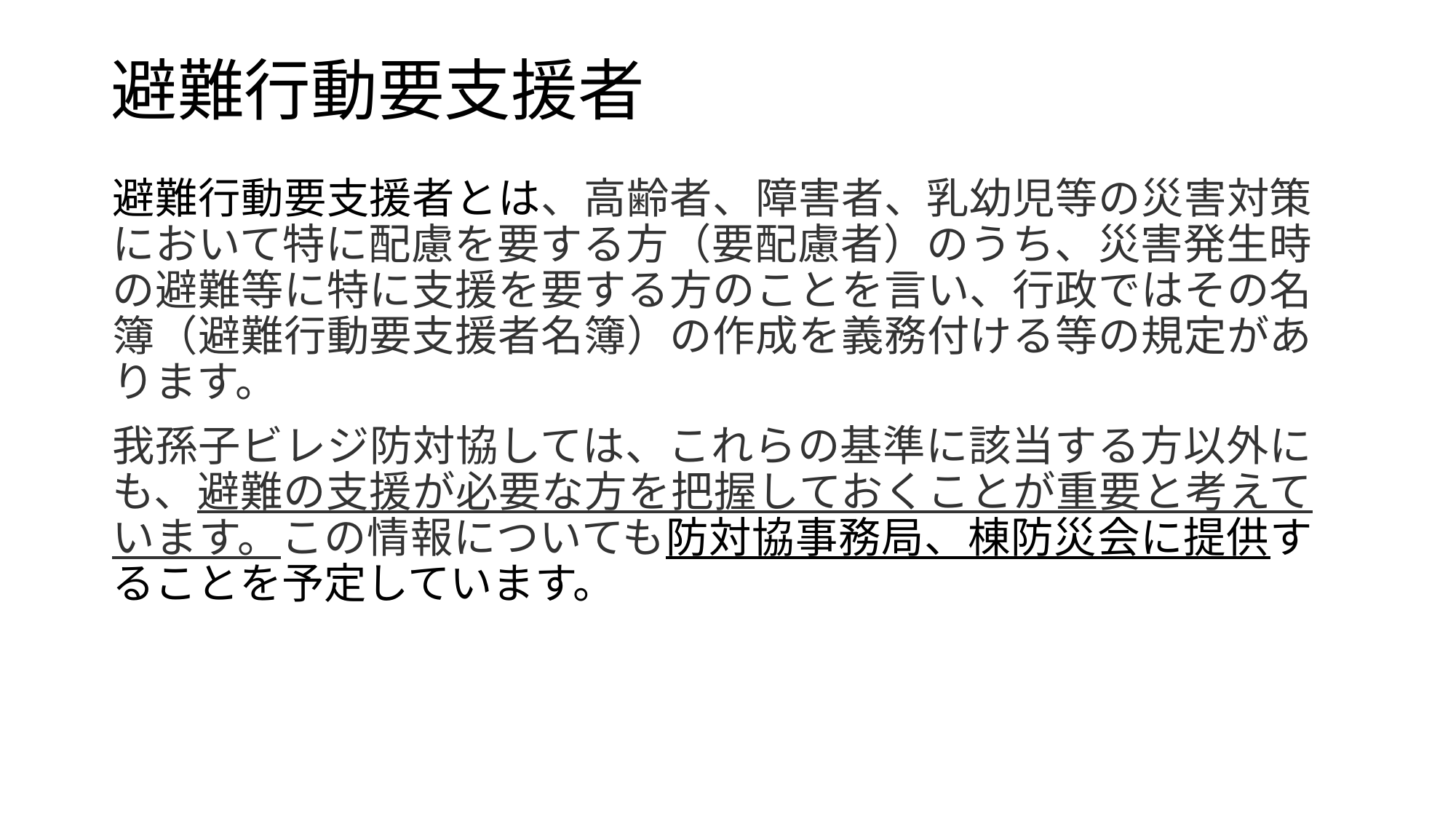

# 避難行動要支援者
避難行動要支援者とは、高齢者、障害者、乳幼児等の災害対策において特に配慮を要する方（要配慮者）のうち、災害発生時の避難等に特に支援を要する方のことを言い、行政ではその名簿（避難行動要支援者名簿）の作成を義務付ける等の規定があります。
我孫子ビレジ防対協しては、これらの基準に該当する方以外にも、避難の支援が必要な方を把握しておくことが重要と考えています。この情報についても防対協事務局、棟防災会に提供することを予定しています。